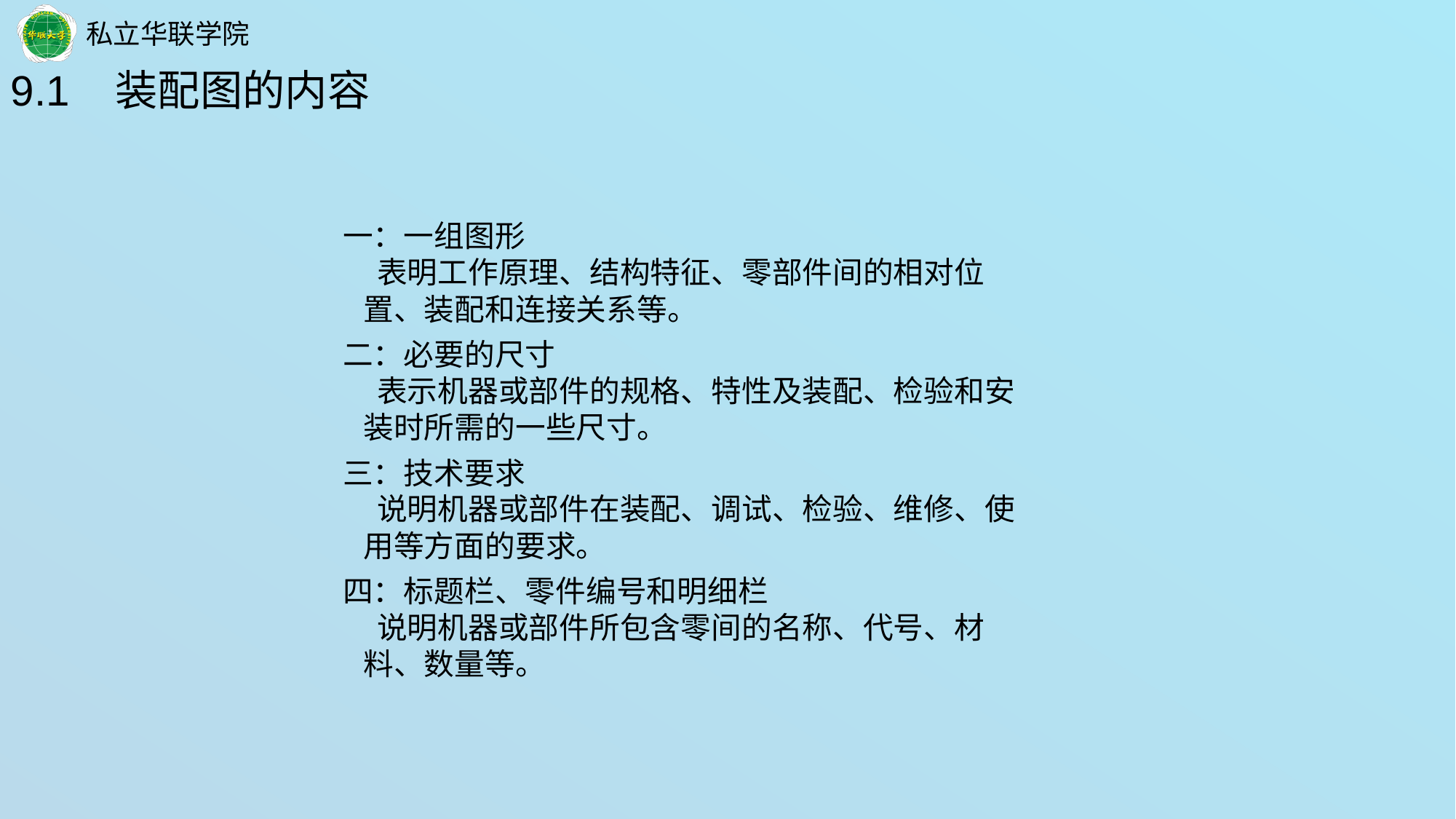

9.1   装配图的内容
一：一组图形
    表明工作原理、结构特征、零部件间的相对位
  置、装配和连接关系等。
二：必要的尺寸
    表示机器或部件的规格、特性及装配、检验和安
  装时所需的一些尺寸。
三：技术要求
    说明机器或部件在装配、调试、检验、维修、使
  用等方面的要求。
四：标题栏、零件编号和明细栏
    说明机器或部件所包含零间的名称、代号、材
  料、数量等。